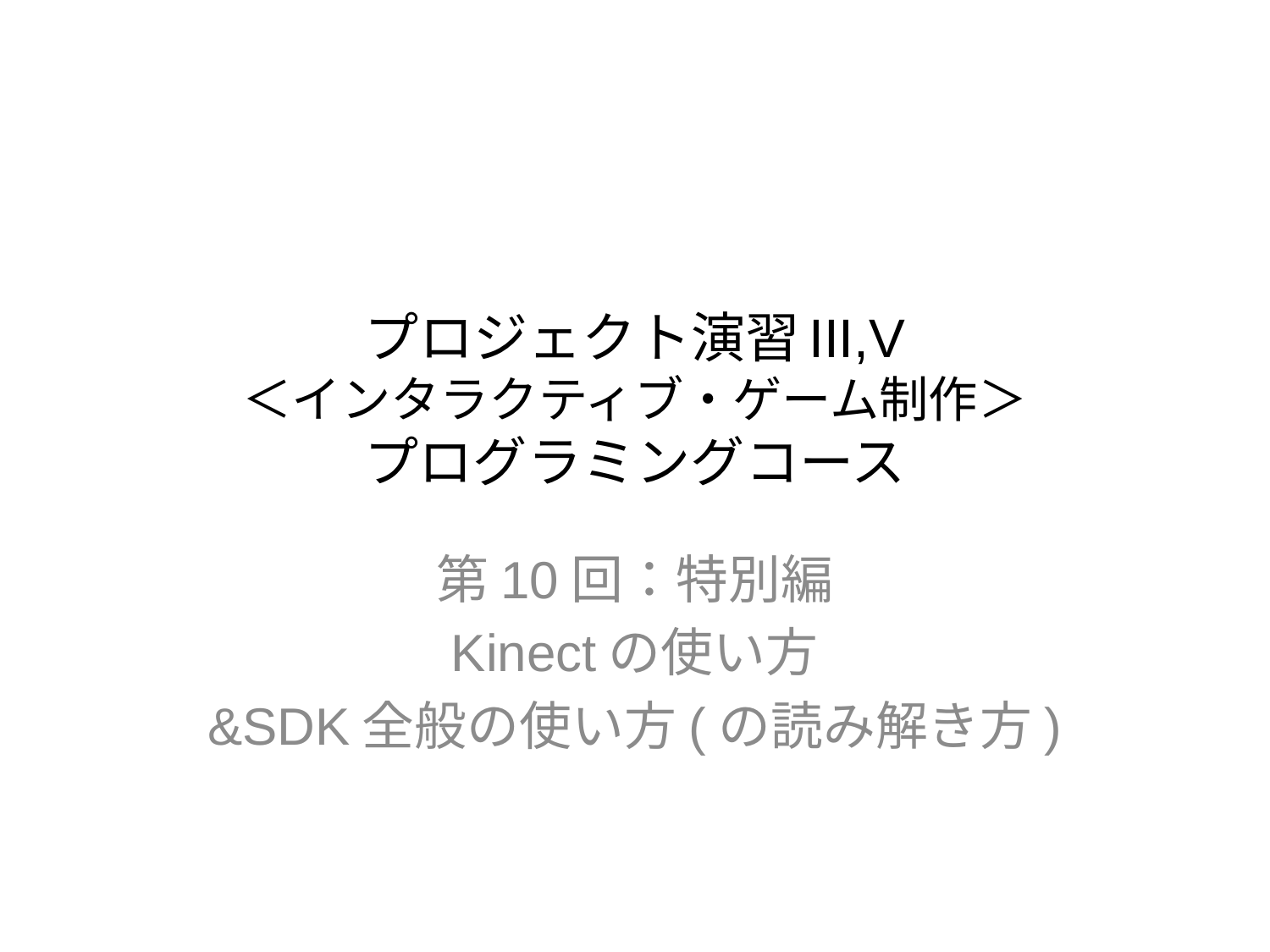

# プロジェクト演習III,V ＜インタラクティブ・ゲーム制作＞ プログラミングコース
第10回：特別編
Kinectの使い方
&SDK全般の使い方(の読み解き方)